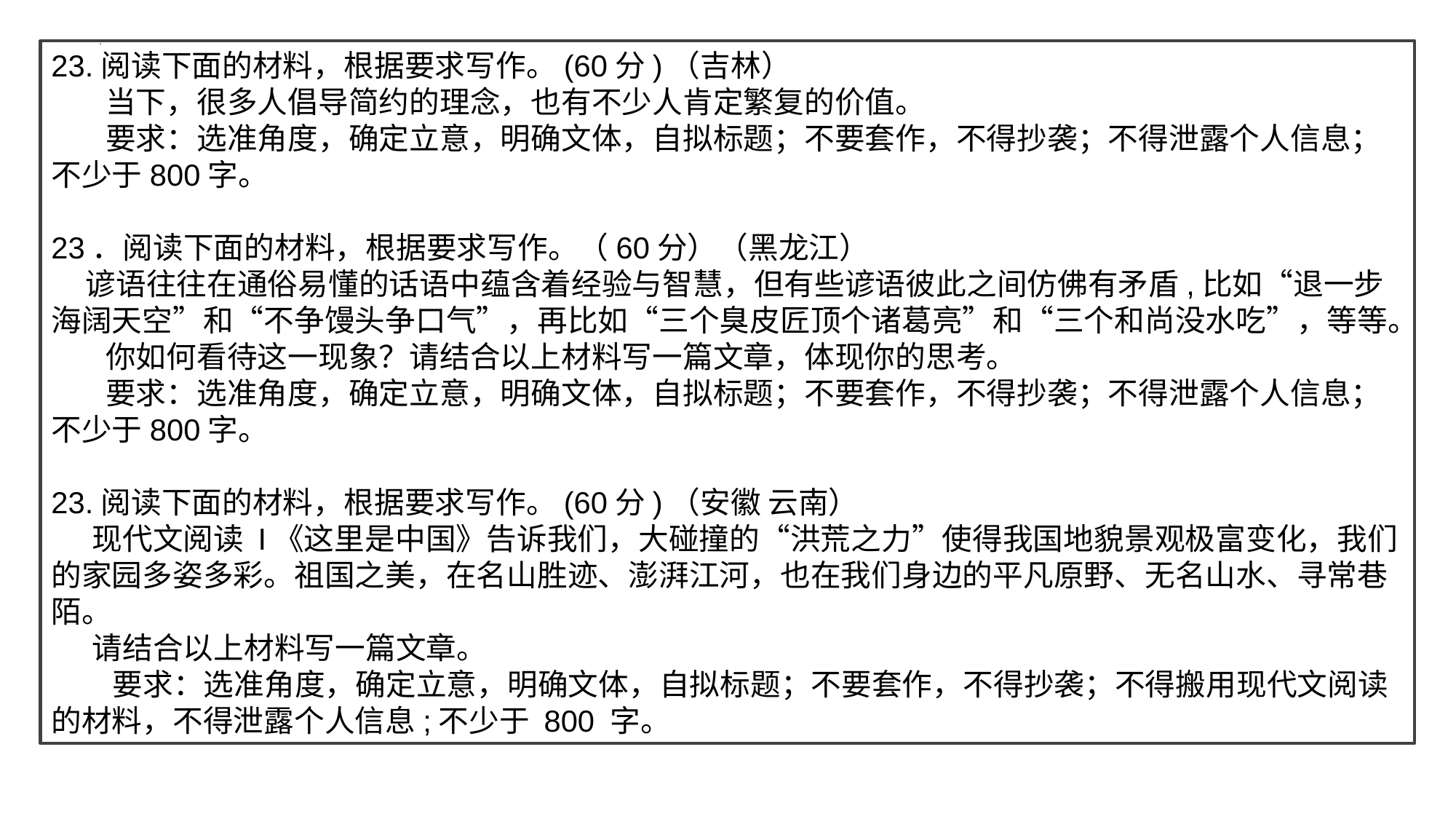

23.阅读下面的材料，根据要求写作。(60分)（吉林）
       当下，很多人倡导简约的理念，也有不少人肯定繁复的价值。
       要求：选准角度，确定立意，明确文体，自拟标题；不要套作，不得抄袭；不得泄露个人信息；不少于800字。

23．阅读下面的材料，根据要求写作。（60分）（黑龙江）
    谚语往往在通俗易懂的话语中蕴含着经验与智慧，但有些谚语彼此之间仿佛有矛盾,比如“退一步海阔天空”和“不争馒头争口气”，再比如“三个臭皮匠顶个诸葛亮”和“三个和尚没水吃”，等等。
       你如何看待这一现象？请结合以上材料写一篇文章，体现你的思考。
       要求：选准角度，确定立意，明确文体，自拟标题；不要套作，不得抄袭；不得泄露个人信息；不少于800字。

23.阅读下面的材料，根据要求写作。(60分)（安徽 云南）
     现代文阅读 I《这里是中国》告诉我们，大碰撞的“洪荒之力”使得我国地貌景观极富变化，我们的家园多姿多彩。祖国之美，在名山胜迹、澎湃江河，也在我们身边的平凡原野、无名山水、寻常巷陌。
     请结合以上材料写一篇文章。
        要求：选准角度，确定立意，明确文体，自拟标题；不要套作，不得抄袭；不得搬用现代文阅读的材料，不得泄露个人信息;不少于 800 字。